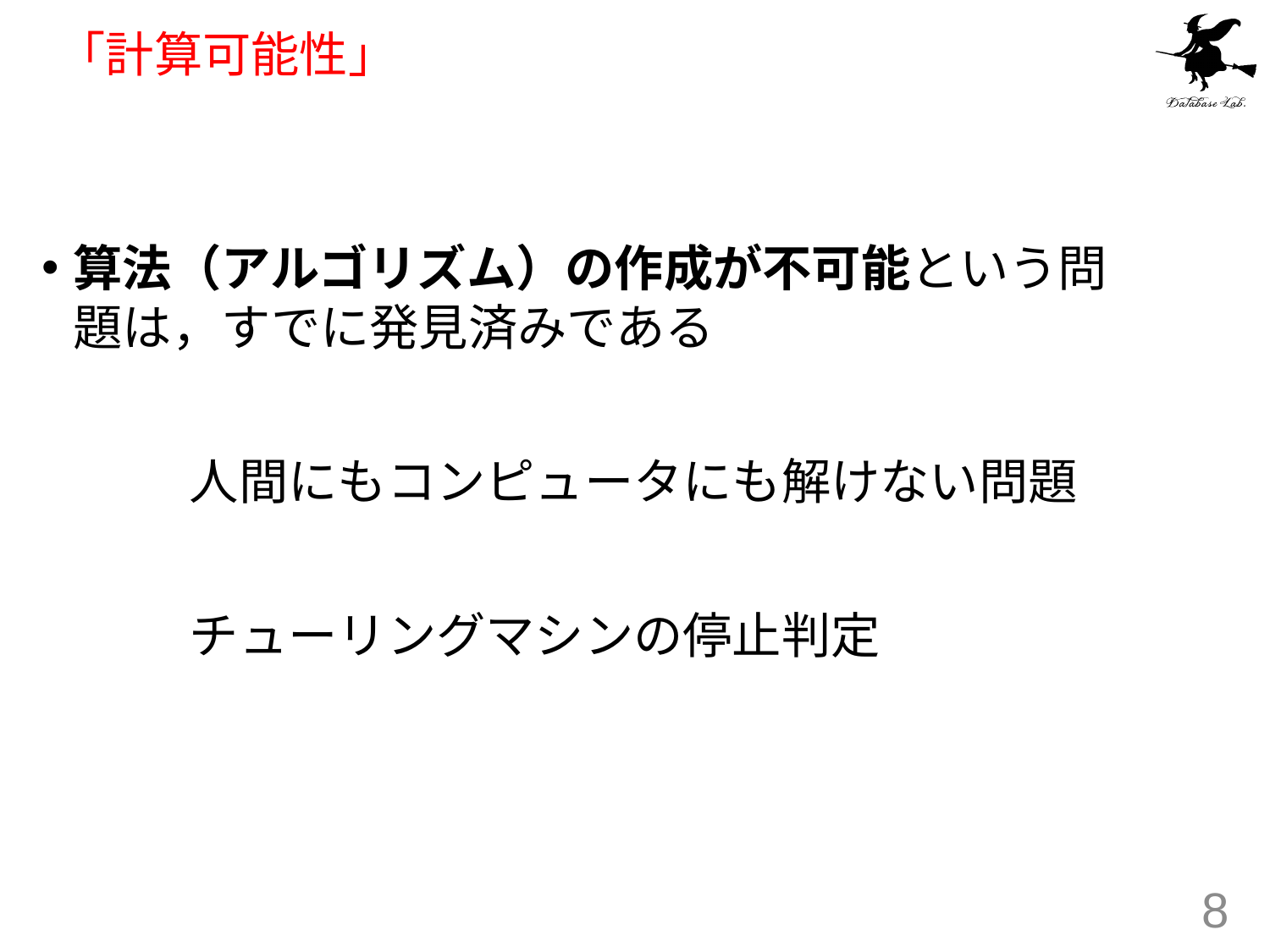

# 「計算可能性」
算法（アルゴリズム）の作成が不可能という問題は，すでに発見済みである

　　　人間にもコンピュータにも解けない問題

　　　チューリングマシンの停止判定

8